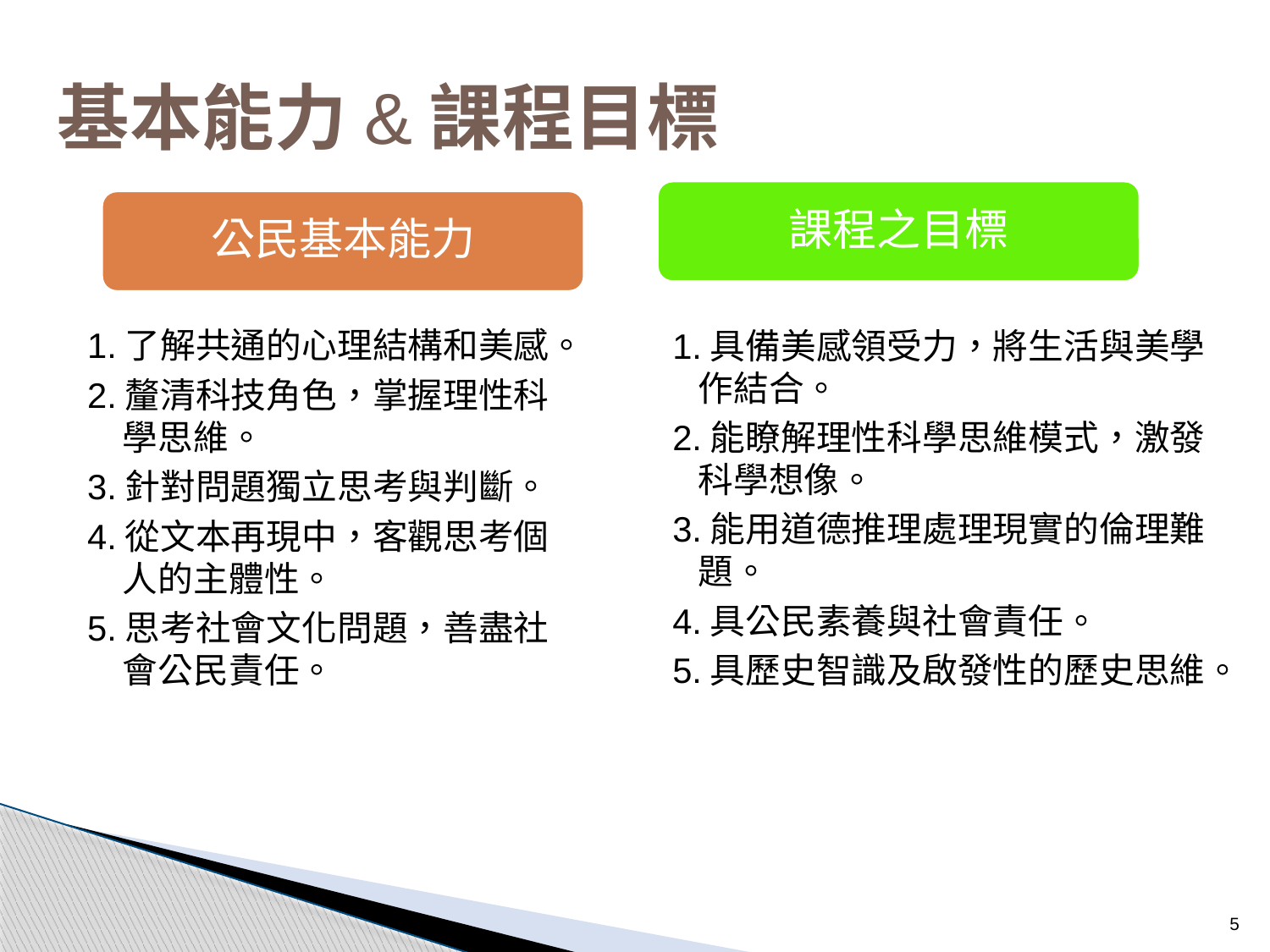

# 基本能力&課程目標

課程之目標
公民基本能力
1.了解共通的心理結構和美感。
2.釐清科技角色，掌握理性科學思維。
3.針對問題獨立思考與判斷。
4.從文本再現中，客觀思考個人的主體性。
5.思考社會文化問題，善盡社會公民責任。
1.具備美感領受力，將生活與美學作結合。
2.能瞭解理性科學思維模式，激發科學想像。
3.能用道德推理處理現實的倫理難題。
4.具公民素養與社會責任。
5.具歷史智識及啟發性的歷史思維。
5